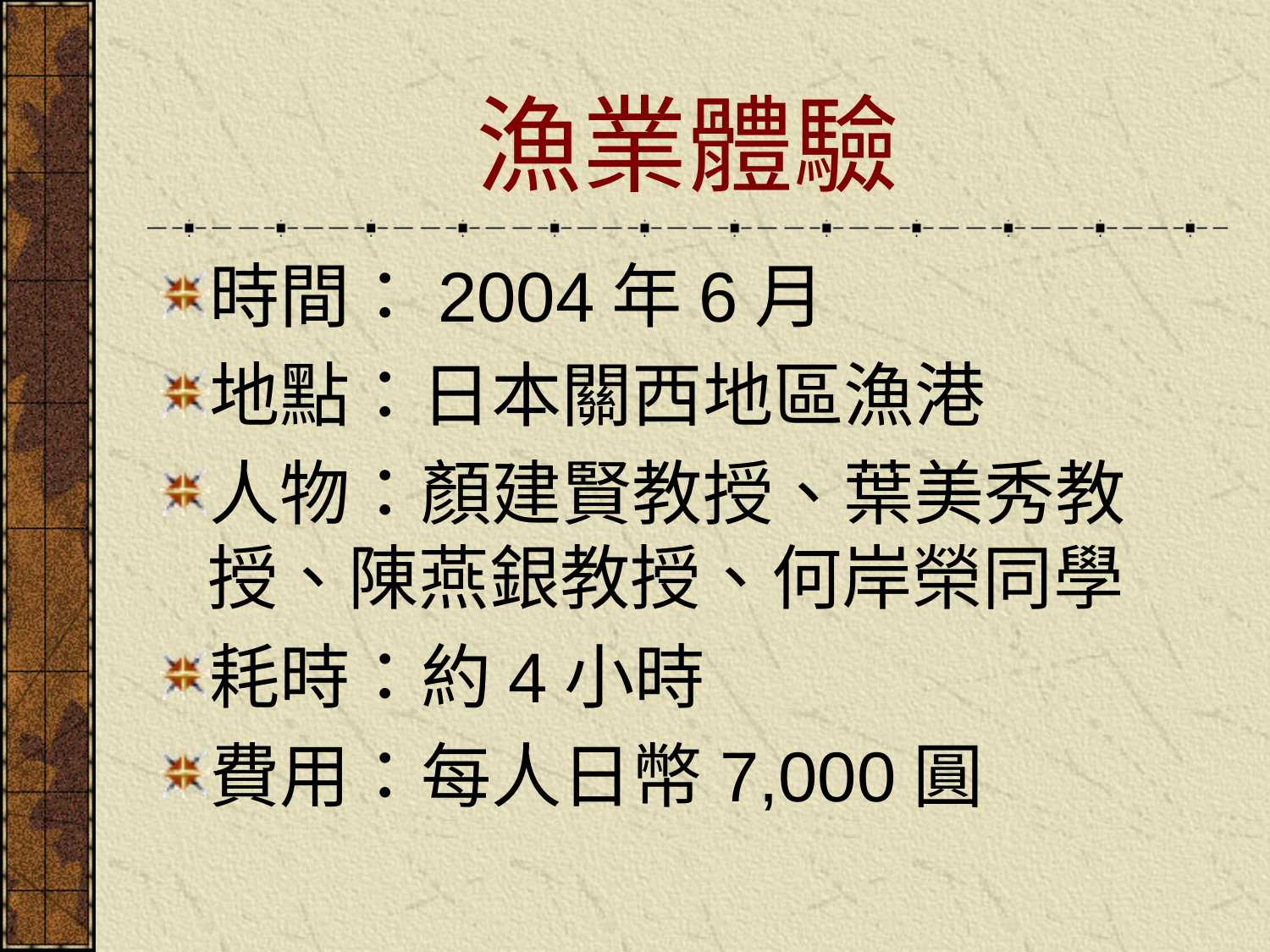

# 漁業體驗
時間：2004年6月
地點：日本關西地區漁港
人物：顏建賢教授、葉美秀教授、陳燕銀教授、何岸榮同學
耗時：約4小時
費用：每人日幣7,000圓